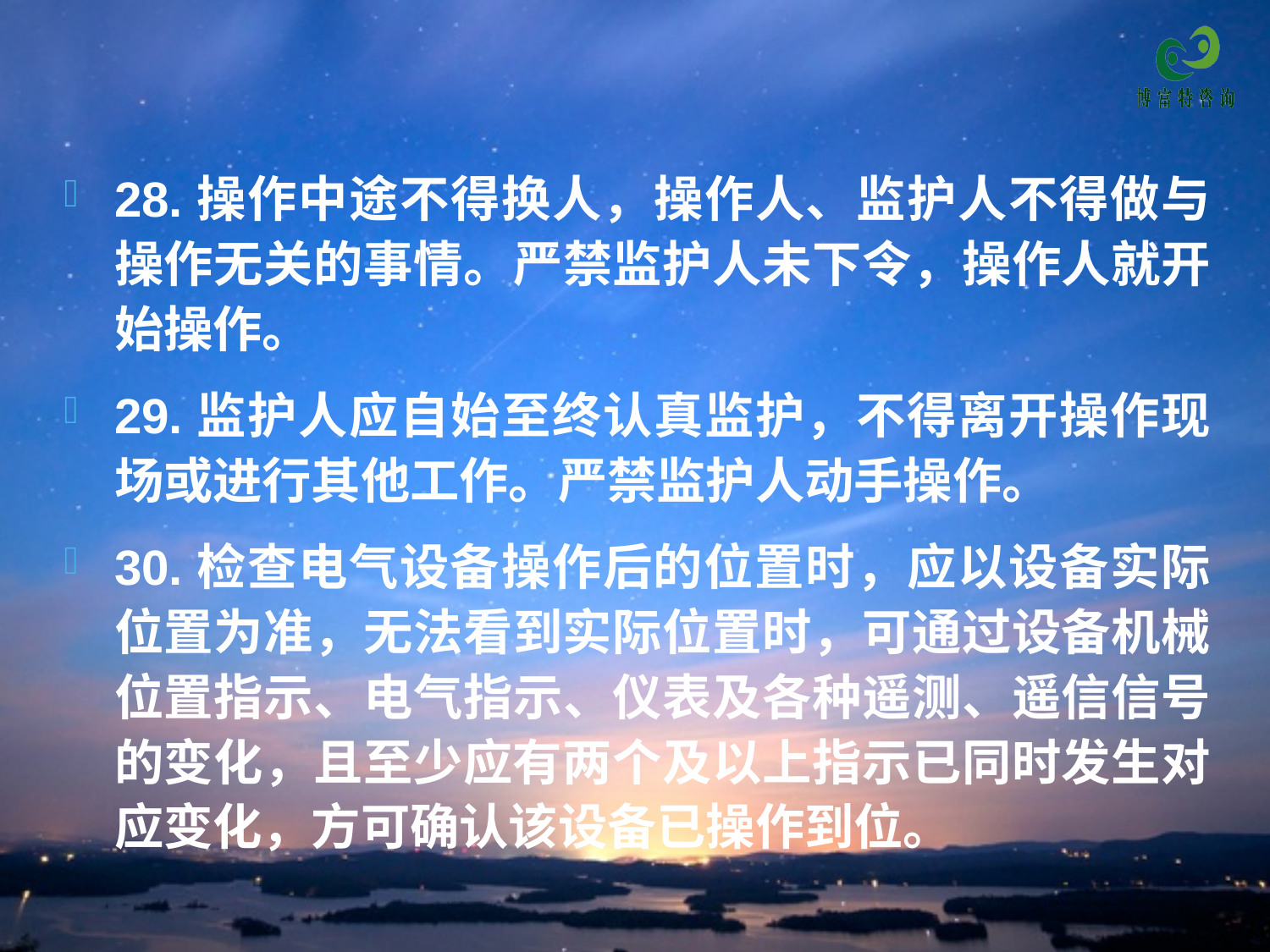

28.操作中途不得换人，操作人、监护人不得做与操作无关的事情。严禁监护人未下令，操作人就开始操作。
29.监护人应自始至终认真监护，不得离开操作现场或进行其他工作。严禁监护人动手操作。
30.检查电气设备操作后的位置时，应以设备实际位置为准，无法看到实际位置时，可通过设备机械位置指示、电气指示、仪表及各种遥测、遥信信号的变化，且至少应有两个及以上指示已同时发生对应变化，方可确认该设备已操作到位。